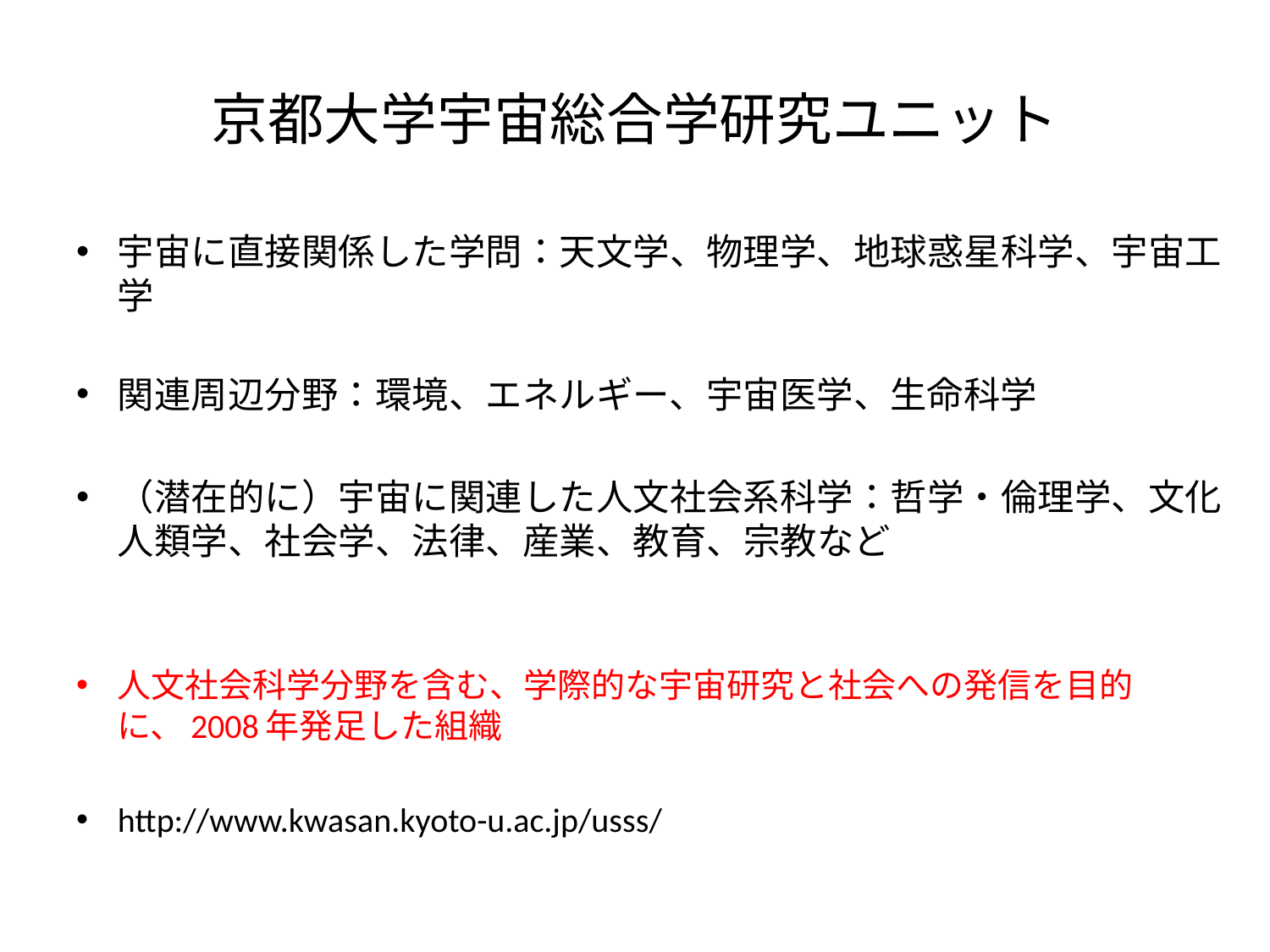

# 京都大学宇宙総合学研究ユニット
宇宙に直接関係した学問：天文学、物理学、地球惑星科学、宇宙工学

関連周辺分野：環境、エネルギー、宇宙医学、生命科学

（潜在的に）宇宙に関連した人文社会系科学：哲学・倫理学、文化人類学、社会学、法律、産業、教育、宗教など

人文社会科学分野を含む、学際的な宇宙研究と社会への発信を目的に、2008年発足した組織

http://www.kwasan.kyoto-u.ac.jp/usss/